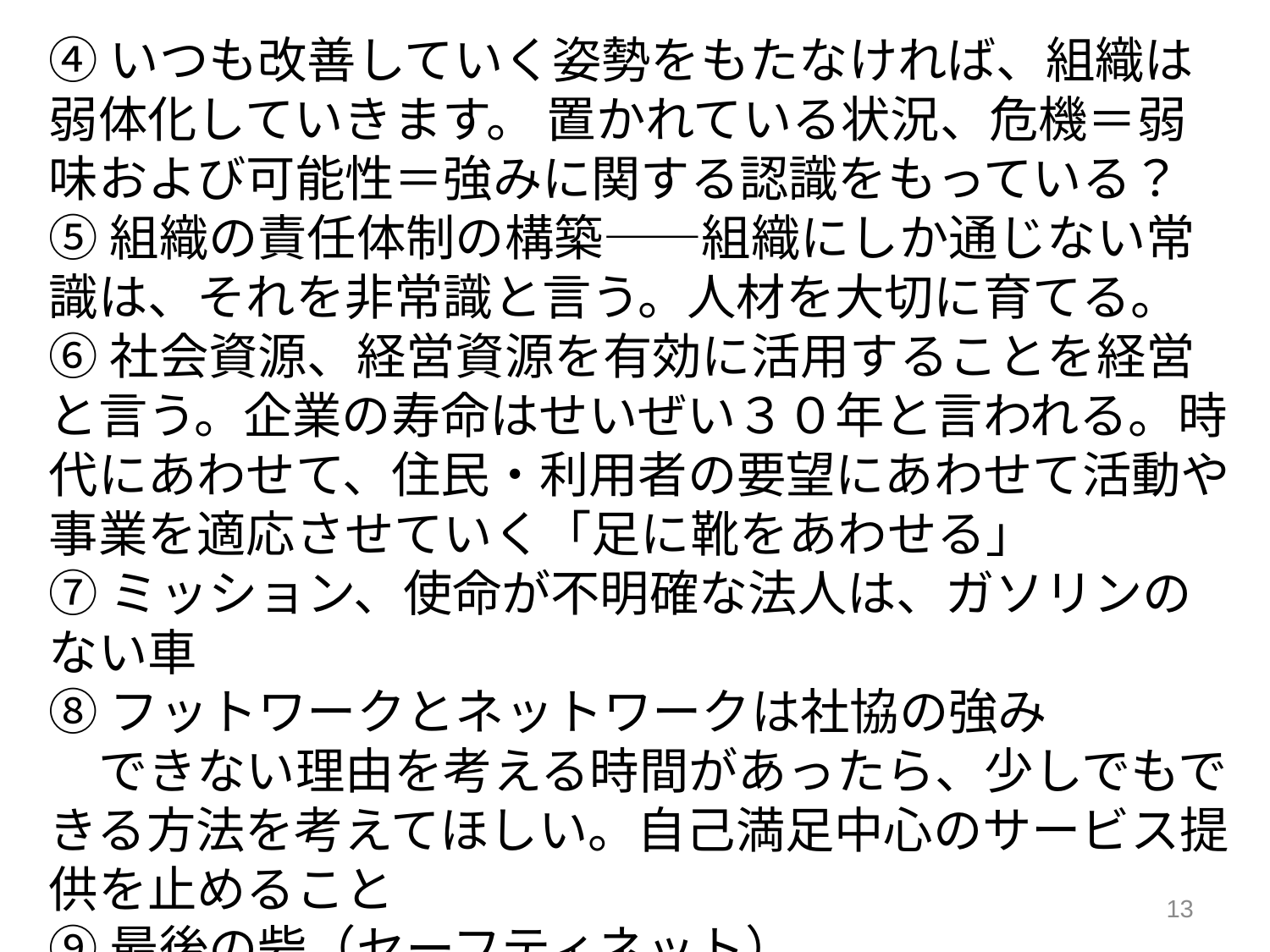

④いつも改善していく姿勢をもたなければ、組織は弱体化していきます。 置かれている状況、危機＝弱味および可能性＝強みに関する認識をもっている？
⑤組織の責任体制の構築——組織にしか通じない常識は、それを非常識と言う。人材を大切に育てる。
⑥社会資源、経営資源を有効に活用することを経営と言う。企業の寿命はせいぜい３０年と言われる。時代にあわせて、住民・利用者の要望にあわせて活動や事業を適応させていく「足に靴をあわせる」
⑦ミッション、使命が不明確な法人は、ガソリンのない車
⑧フットワークとネットワークは社協の強み
　できない理由を考える時間があったら、少しでもできる方法を考えてほしい。自己満足中心のサービス提供を止めること
⑨最後の砦（セーフティネット）
13